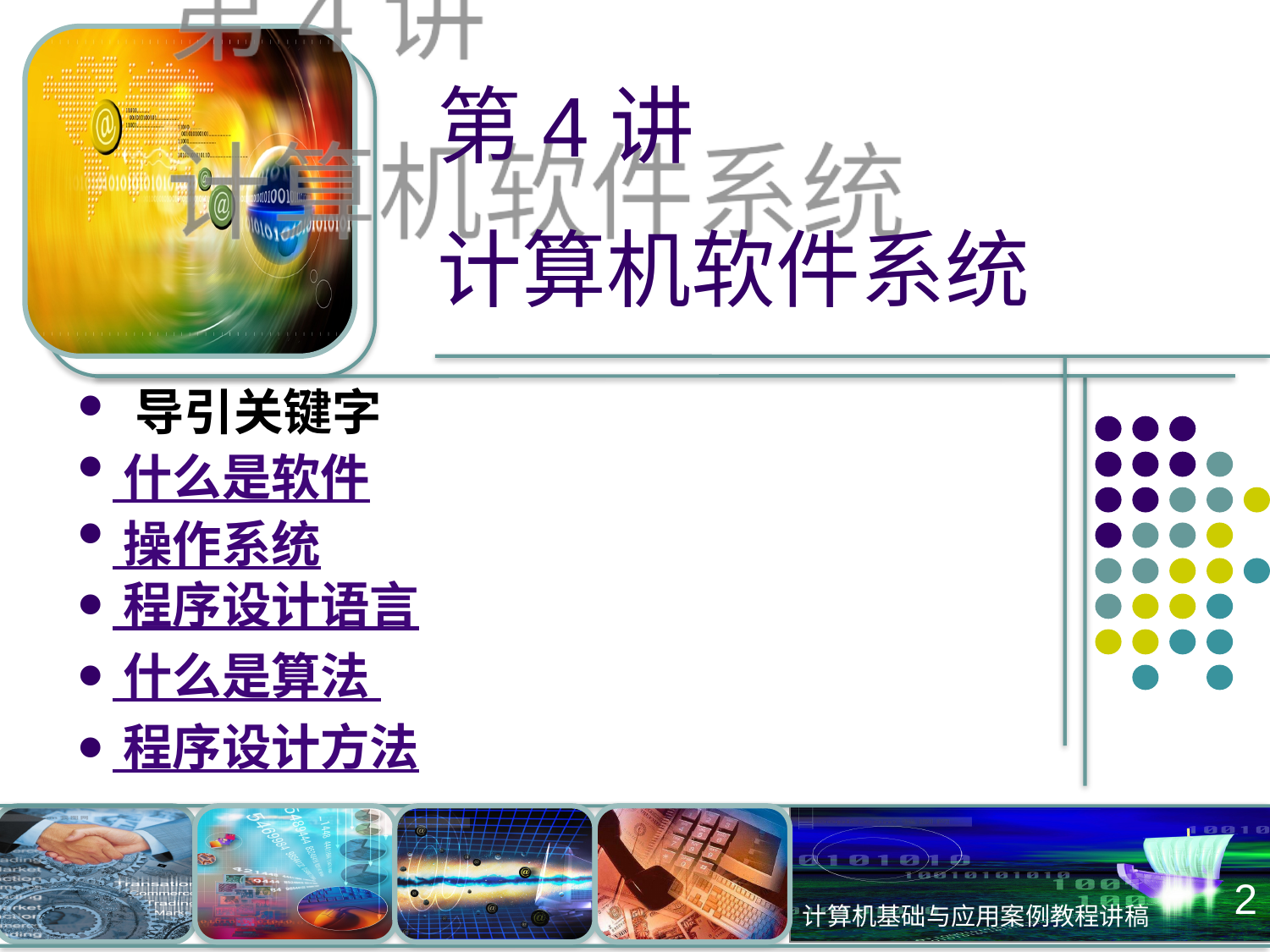

第4讲
计算机软件系统
 导引关键字
 什么是软件
 操作系统
 程序设计语言
 什么是算法
 程序设计方法
2